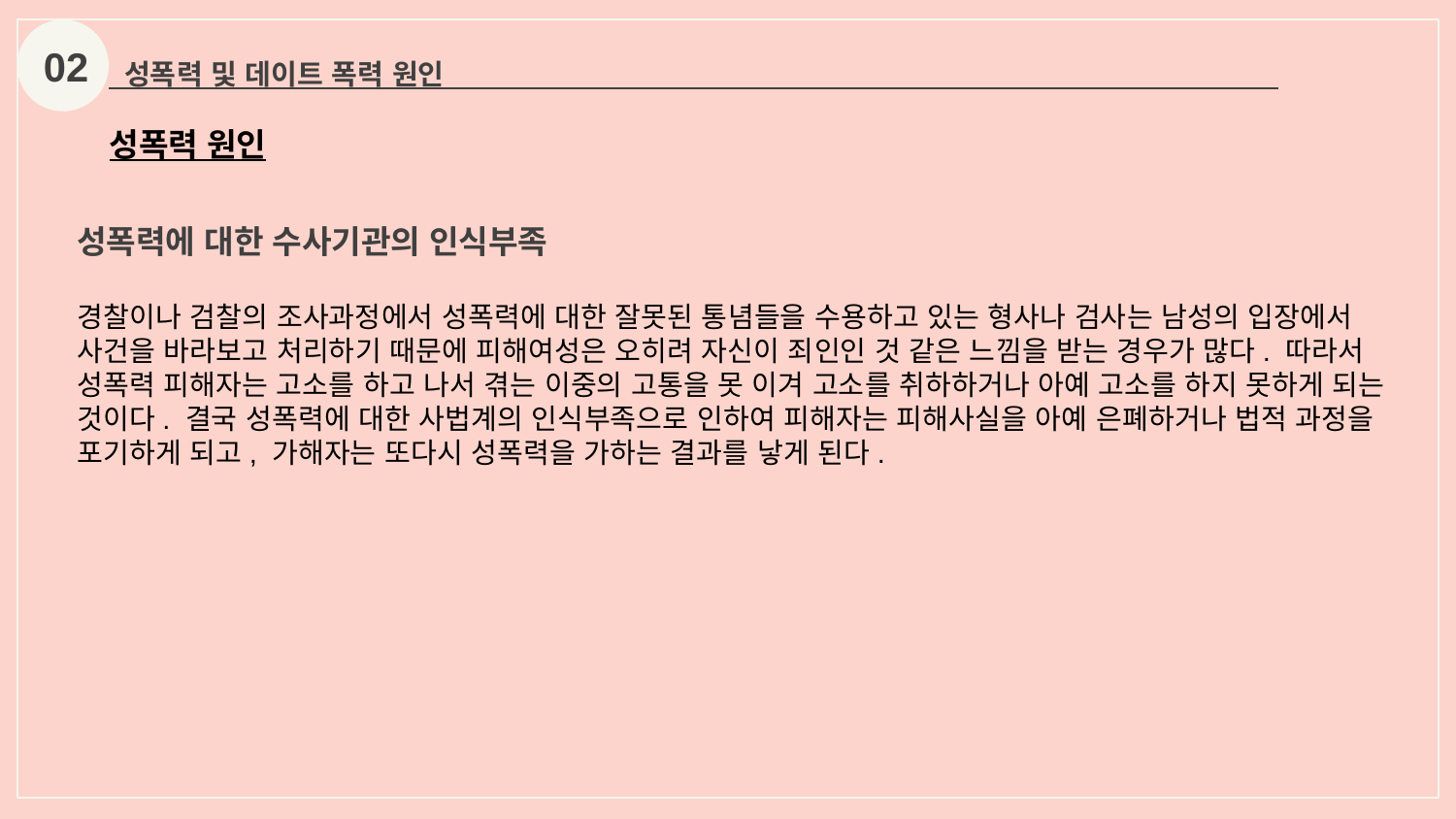

02
성폭력 및 데이트 폭력 원인
성폭력 원인
성폭력에 대한 수사기관의 인식부족

경찰이나 검찰의 조사과정에서 성폭력에 대한 잘못된 통념들을 수용하고 있는 형사나 검사는 남성의 입장에서 사건을 바라보고 처리하기 때문에 피해여성은 오히려 자신이 죄인인 것 같은 느낌을 받는 경우가 많다. 따라서 성폭력 피해자는 고소를 하고 나서 겪는 이중의 고통을 못 이겨 고소를 취하하거나 아예 고소를 하지 못하게 되는 것이다. 결국 성폭력에 대한 사법계의 인식부족으로 인하여 피해자는 피해사실을 아예 은폐하거나 법적 과정을 포기하게 되고, 가해자는 또다시 성폭력을 가하는 결과를 낳게 된다.